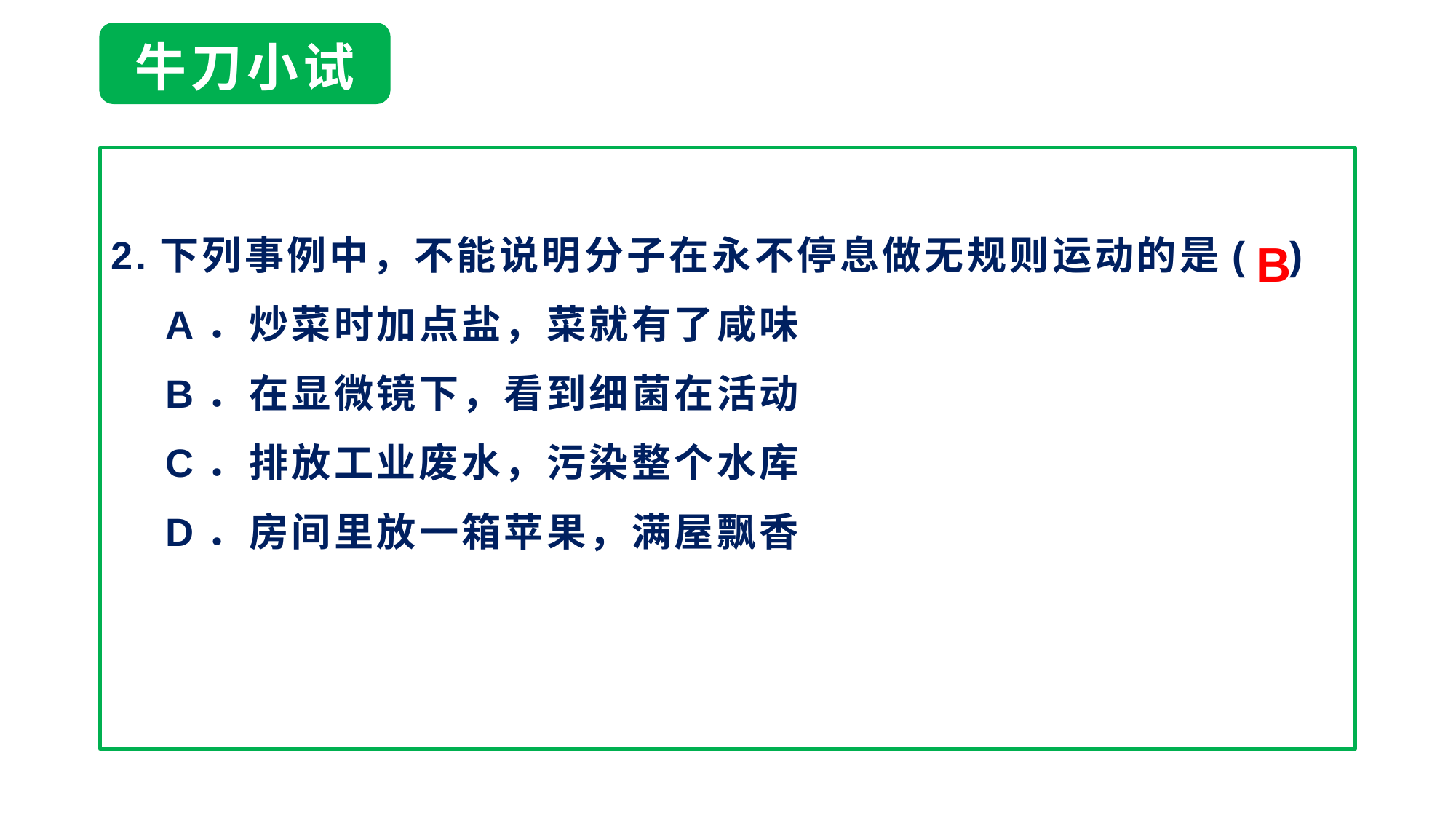

# 牛刀小试

2.下列事例中，不能说明分子在永不停息做无规则运动的是(   )
A．炒菜时加点盐，菜就有了咸味
B．在显微镜下，看到细菌在活动
C．排放工业废水，污染整个水库
D．房间里放一箱苹果，满屋飘香

B